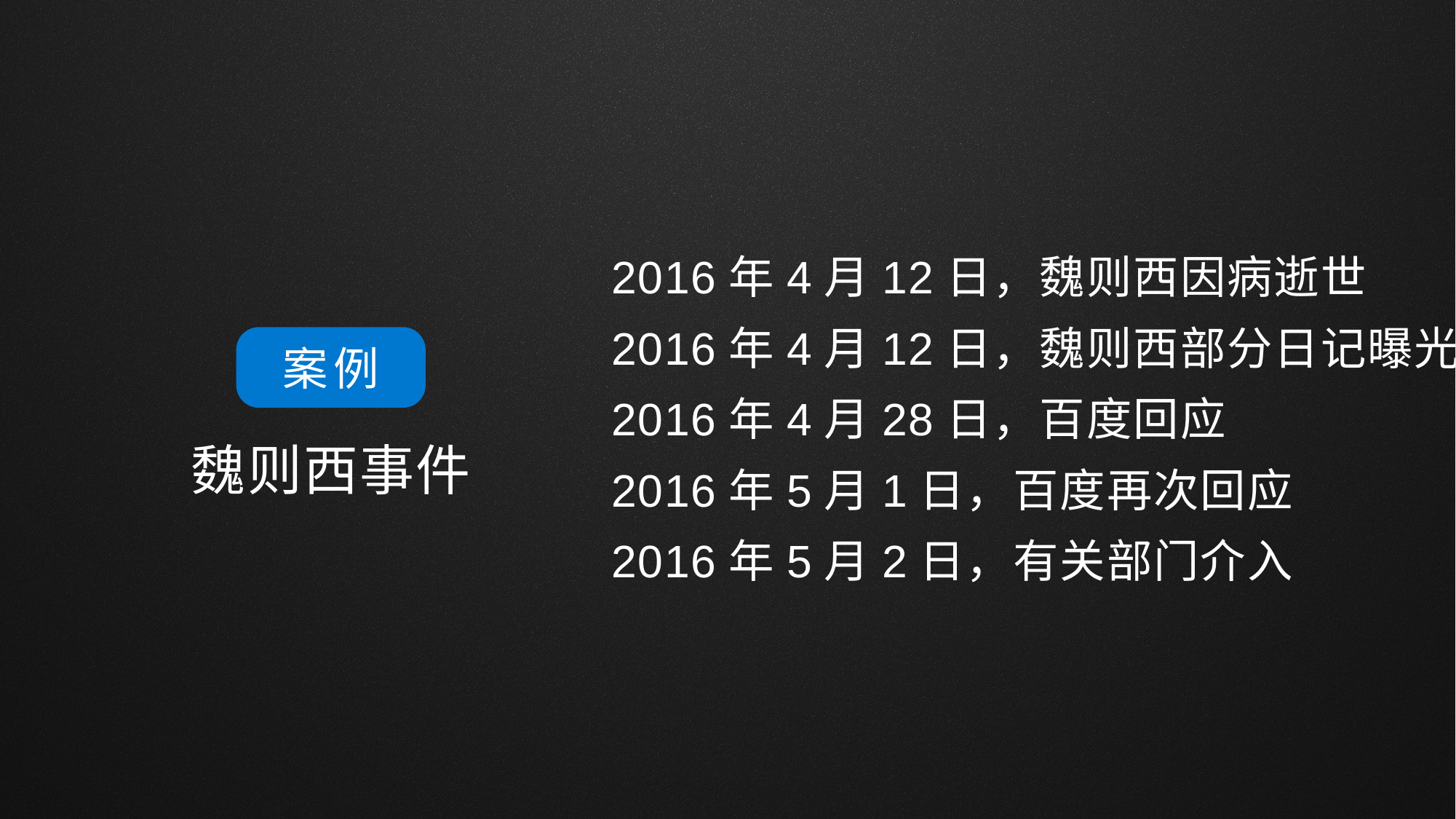

2016年4月12日，魏则西因病逝世
2016年4月12日，魏则西部分日记曝光
2016年4月28日，百度回应
2016年5月1日，百度再次回应
2016年5月2日，有关部门介入

案例
魏则西事件